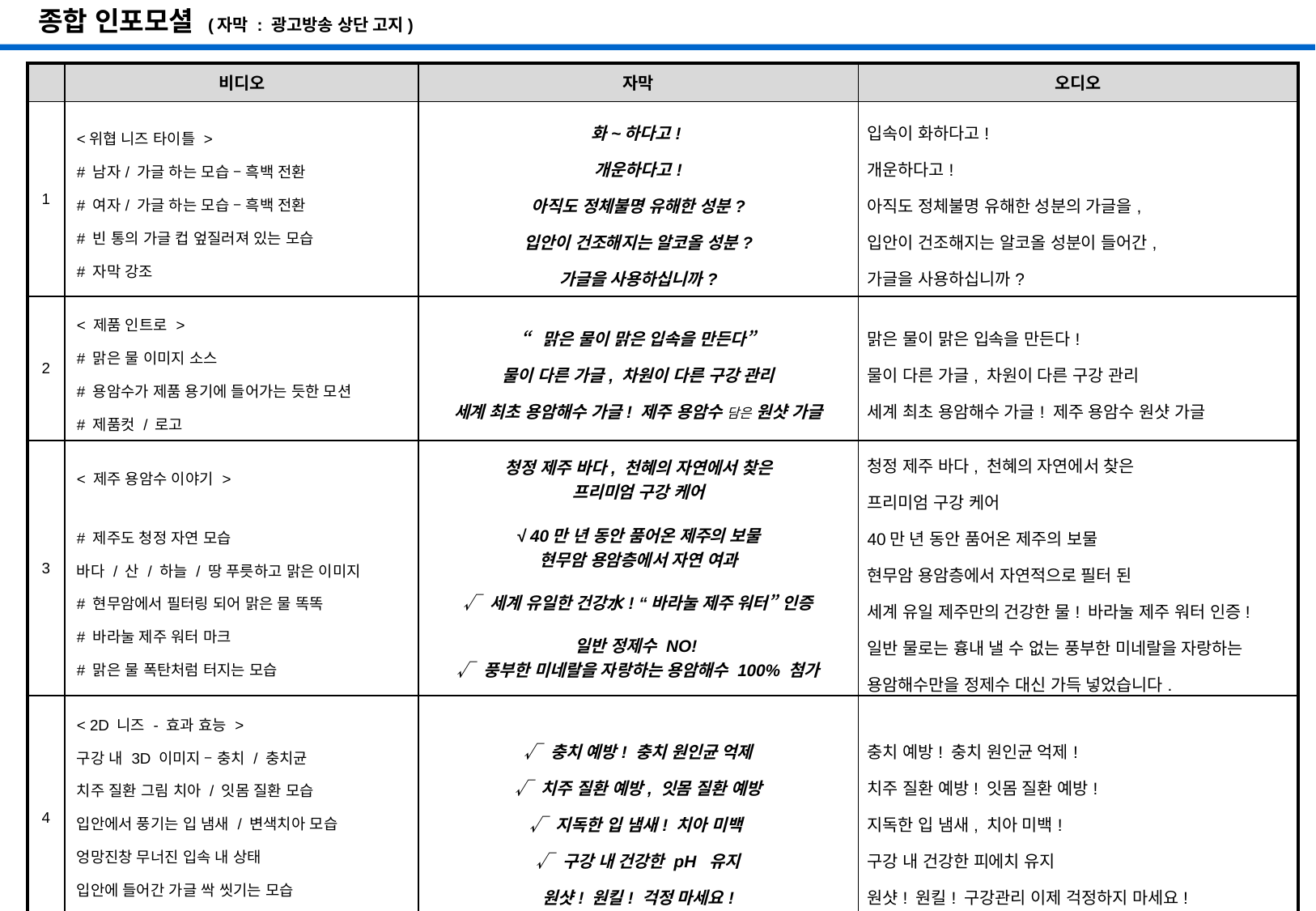

종합 인포모셜 (자막 : 광고방송 상단 고지)

|  | 비디오 | 자막 | 오디오 |
| --- | --- | --- | --- |
| 1 | <위협 니즈 타이틀 > # 남자/ 가글 하는 모습 – 흑백 전환 # 여자/ 가글 하는 모습 – 흑백 전환 # 빈 통의 가글 컵 엎질러져 있는 모습 # 자막 강조 | 화~하다고! 개운하다고! 아직도 정체불명 유해한 성분? 입안이 건조해지는 알코올 성분? 가글을 사용하십니까? | 입속이 화하다고! 개운하다고! 아직도 정체불명 유해한 성분의 가글을, 입안이 건조해지는 알코올 성분이 들어간, 가글을 사용하십니까? |
| 2 | < 제품 인트로 > # 맑은 물 이미지 소스 # 용암수가 제품 용기에 들어가는 듯한 모션 # 제품컷 / 로고 | “맑은 물이 맑은 입속을 만든다” 물이 다른 가글, 차원이 다른 구강 관리 세계 최초 용암해수 가글! 제주 용암수 담은 원샷 가글 | 맑은 물이 맑은 입속을 만든다! 물이 다른 가글, 차원이 다른 구강 관리 세계 최초 용암해수 가글! 제주 용암수 원샷 가글 |
| 3 | < 제주 용암수 이야기 > # 제주도 청정 자연 모습 바다 / 산 / 하늘 / 땅 푸릇하고 맑은 이미지 # 현무암에서 필터링 되어 맑은 물 똑똑 # 바라눌 제주 워터 마크 # 맑은 물 폭탄처럼 터지는 모습 | 청정 제주 바다, 천혜의 자연에서 찾은 프리미엄 구강 케어 √ 40만 년 동안 품어온 제주의 보물 현무암 용암층에서 자연 여과 √ 세계 유일한 건강水! “바라눌 제주 워터” 인증 일반 정제수 NO! √ 풍부한 미네랄을 자랑하는 용암해수 100% 첨가 | 청정 제주 바다, 천혜의 자연에서 찾은 프리미엄 구강 케어 40만 년 동안 품어온 제주의 보물 현무암 용암층에서 자연적으로 필터 된 세계 유일 제주만의 건강한 물! 바라눌 제주 워터 인증! 일반 물로는 흉내 낼 수 없는 풍부한 미네랄을 자랑하는 용암해수만을 정제수 대신 가득 넣었습니다. |
| 4 | < 2D 니즈 - 효과 효능 > 구강 내 3D 이미지 – 충치 / 충치균 치주 질환 그림 치아 / 잇몸 질환 모습 입안에서 풍기는 입 냄새 / 변색치아 모습 엉망진창 무너진 입속 내 상태 입안에 들어간 가글 싹 씻기는 모습 치아 미백, 잇몸 건강해지는 모습 | √ 충치 예방! 충치 원인균 억제 √ 치주 질환 예방, 잇몸 질환 예방 √ 지독한 입 냄새! 치아 미백 √ 구강 내 건강한 pH 유지 원샷! 원킬! 걱정 마세요! | 충치 예방! 충치 원인균 억제! 치주 질환 예방! 잇몸 질환 예방! 지독한 입 냄새, 치아 미백! 구강 내 건강한 피에치 유지 원샷! 원킬! 구강관리 이제 걱정하지 마세요! |